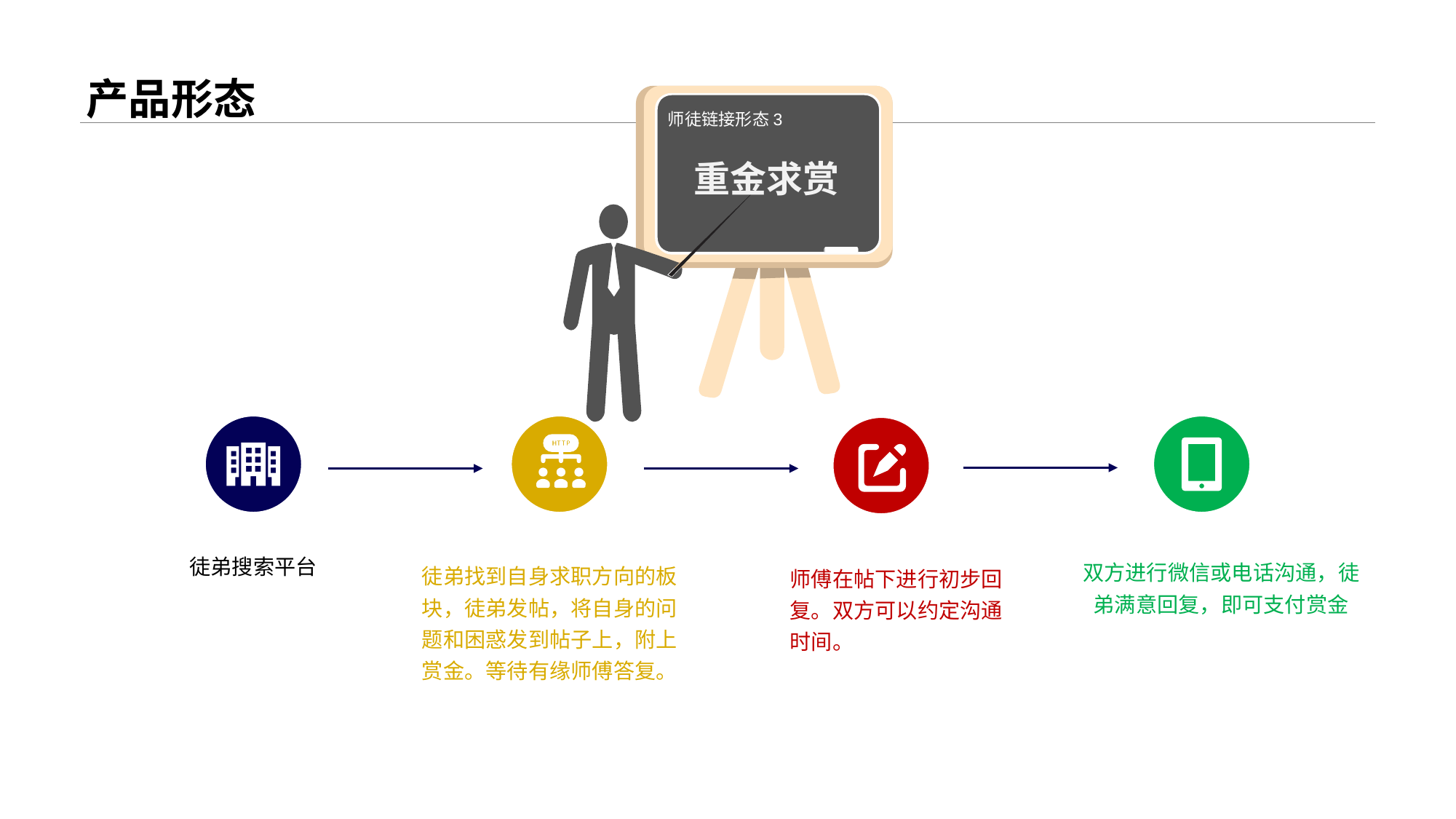

# 产品形态

徒弟搜索平台

师徒链接形态3
重金求赏

双方进行微信或电话沟通，徒弟满意回复，即可支付赏金

徒弟找到自身求职方向的板块，徒弟发帖，将自身的问题和困惑发到帖子上，附上赏金。等待有缘师傅答复。

师傅在帖下进行初步回复。双方可以约定沟通时间。